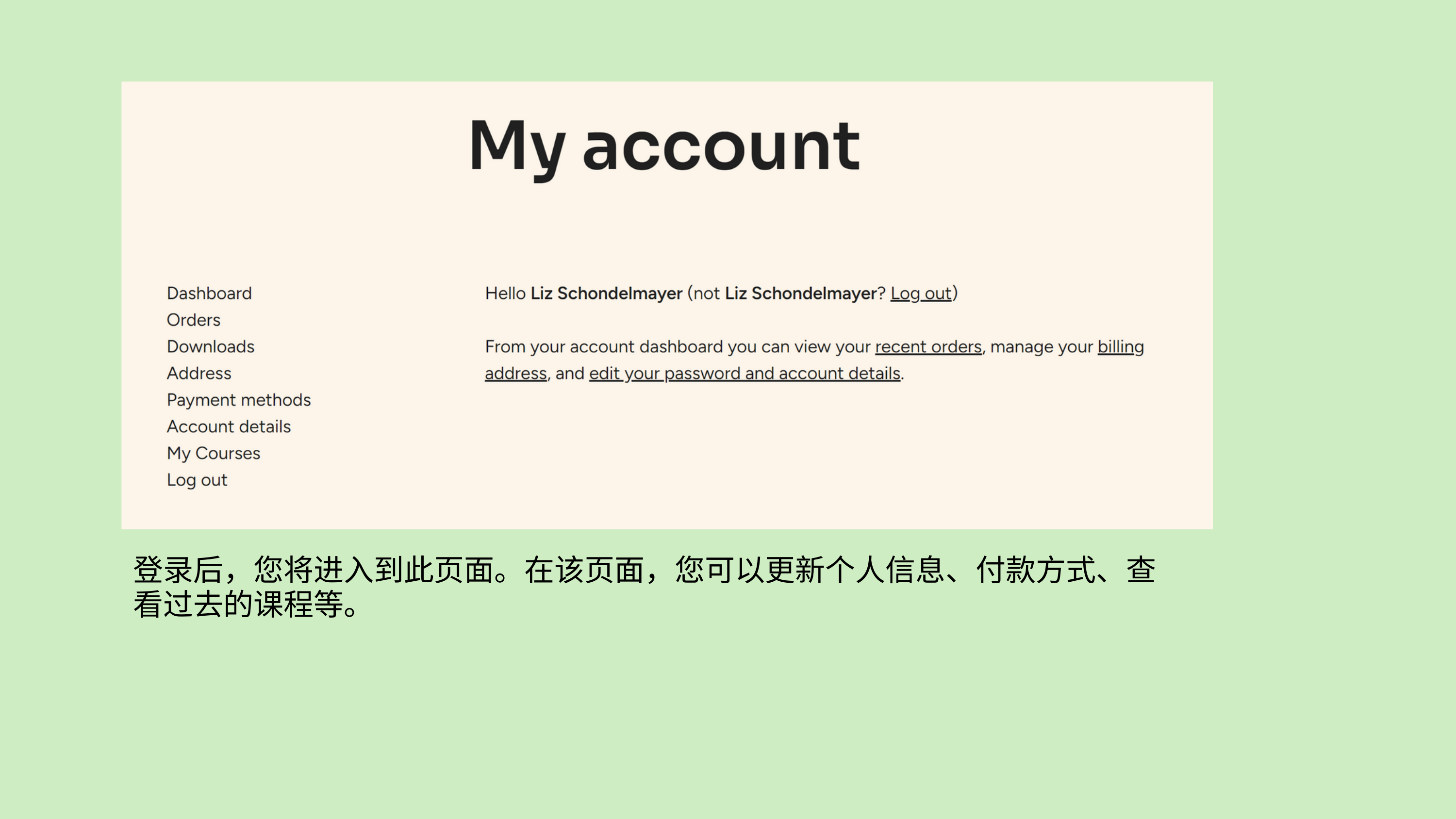

登录后，您将进入到此页面。在该页面，您可以更新个人信息、付款方式、查看过去的课程等。